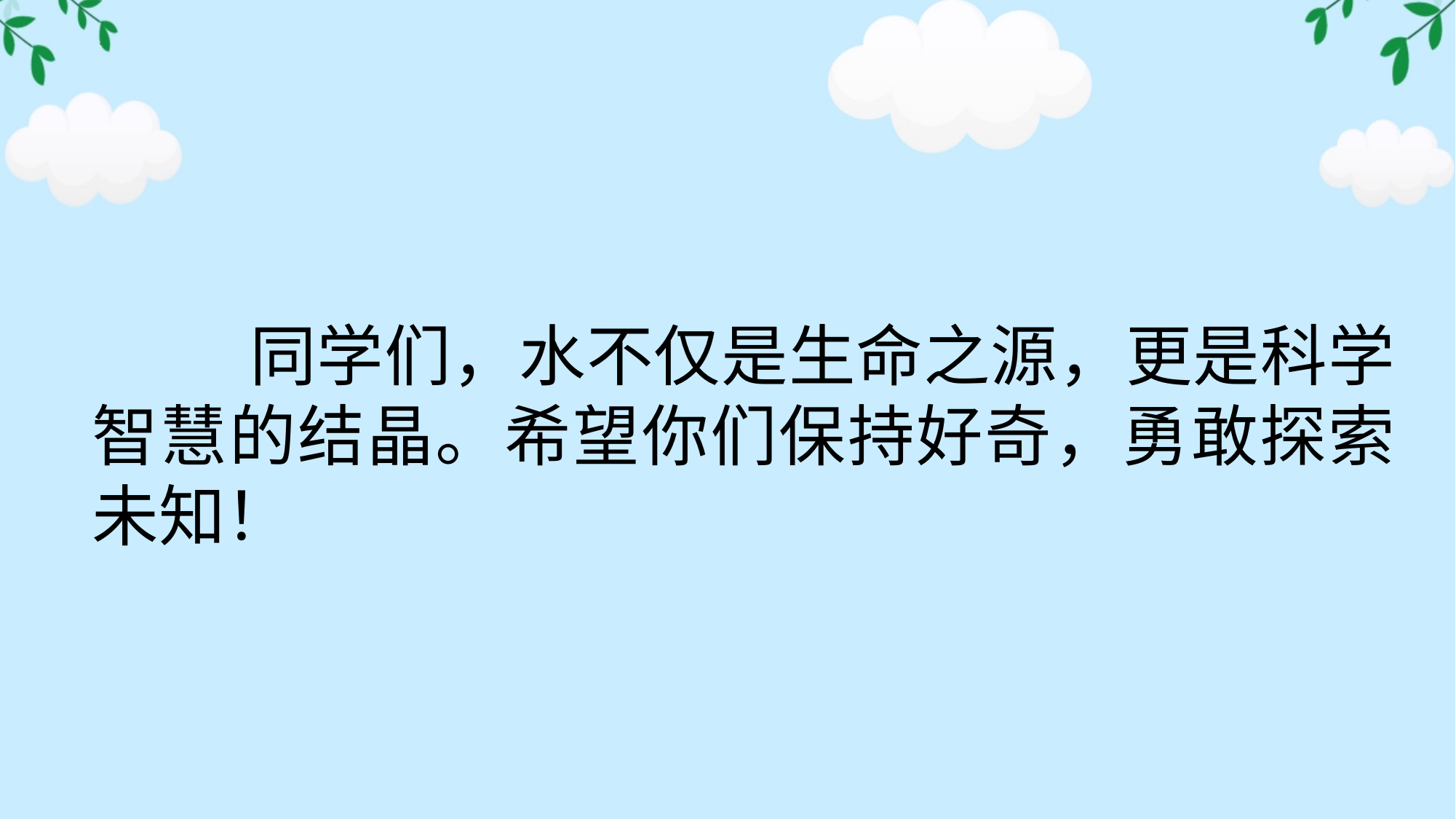

同学们，水不仅是生命之源，更是科学智慧的结晶。希望你们保持好奇，勇敢探索未知！